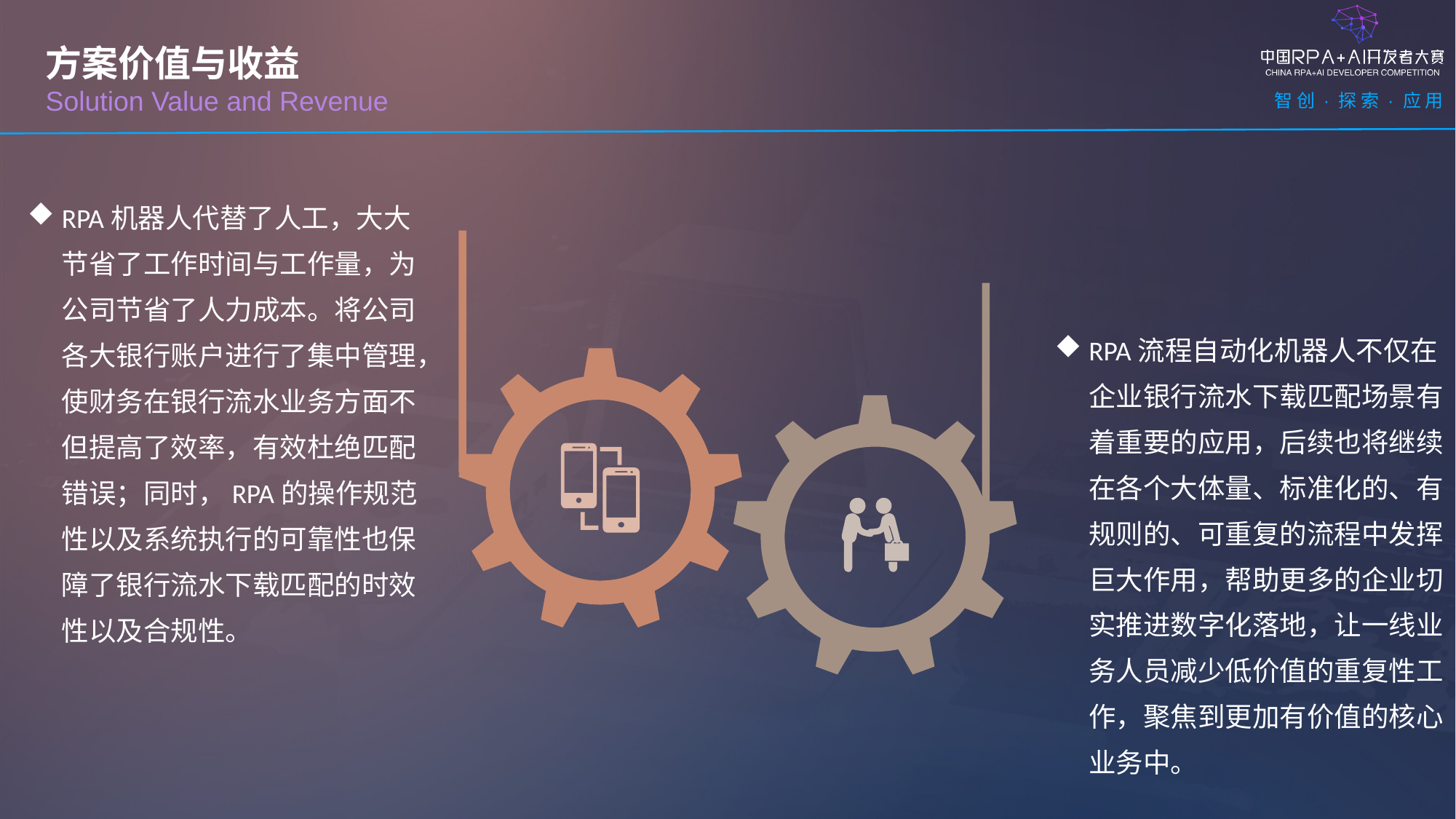

方案价值与收益
Solution Value and Revenue
RPA机器人代替了人工，大大节省了工作时间与工作量，为公司节省了人力成本。将公司各大银行账户进行了集中管理，使财务在银行流水业务方面不但提高了效率，有效杜绝匹配错误；同时，RPA的操作规范性以及系统执行的可靠性也保障了银行流水下载匹配的时效性以及合规性。

RPA流程自动化机器人不仅在企业银行流水下载匹配场景有着重要的应用，后续也将继续在各个大体量、标准化的、有规则的、可重复的流程中发挥巨大作用，帮助更多的企业切实推进数字化落地，让一线业务人员减少低价值的重复性工作，聚焦到更加有价值的核心业务中。